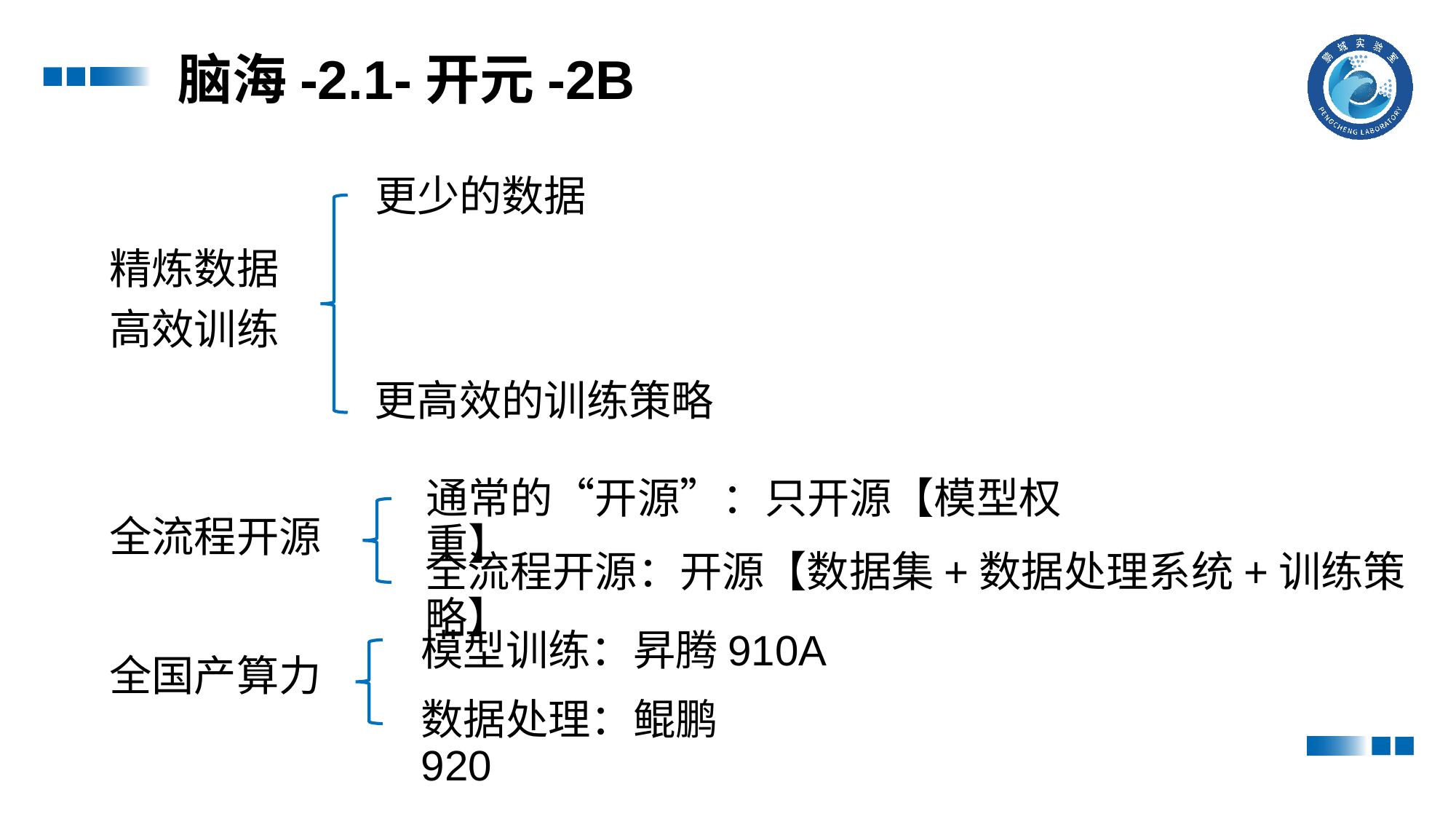

脑海-2.1-开元-2B
更少的数据

精炼数据
高效训练
更高效的训练策略
通常的“开源”：只开源【模型权重】

全流程开源
全流程开源：开源【数据集+数据处理系统+训练策略】

模型训练：昇腾910A

全国产算力
数据处理：鲲鹏920